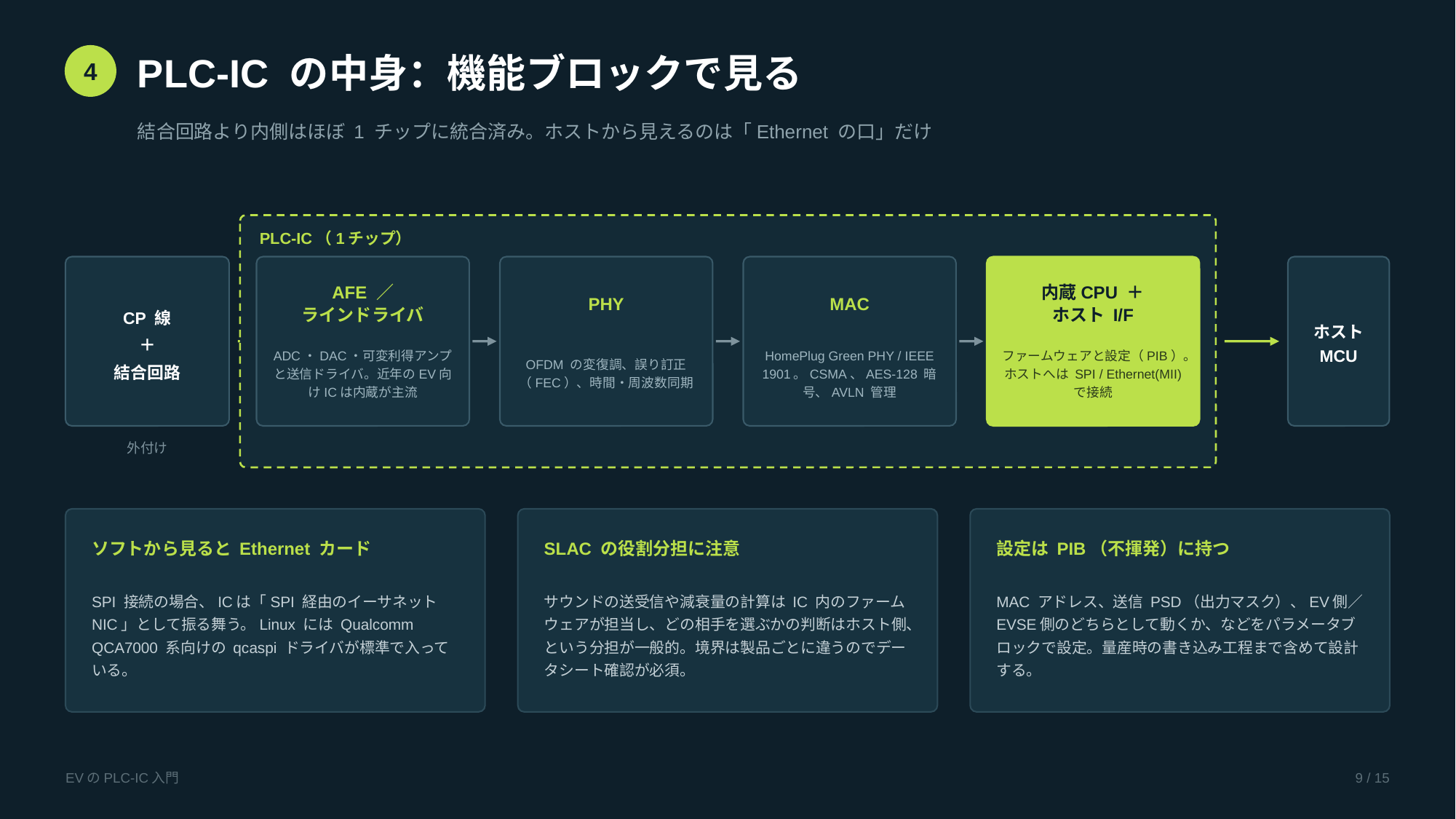

PLC-IC の中身：機能ブロックで見る

4
結合回路より内側はほぼ 1 チップに統合済み。ホストから見えるのは「Ethernet の口」だけ

PLC-IC（1チップ）

CP 線
＋
結合回路

ホスト
MCU
AFE ／
ラインドライバ
PHY
MAC
内蔵CPU ＋
ホスト I/F
ADC・DAC・可変利得アンプと送信ドライバ。近年のEV向けICは内蔵が主流
OFDM の変復調、誤り訂正（FEC）、時間・周波数同期
HomePlug Green PHY / IEEE 1901。CSMA、AES-128 暗号、AVLN 管理
ファームウェアと設定（PIB）。ホストへは SPI / Ethernet(MII) で接続

外付け

ソフトから見ると Ethernet カード
SLAC の役割分担に注意
設定は PIB（不揮発）に持つ
SPI 接続の場合、ICは「SPI 経由のイーサネット NIC」として振る舞う。Linux には Qualcomm QCA7000 系向けの qcaspi ドライバが標準で入っている。
サウンドの送受信や減衰量の計算は IC 内のファームウェアが担当し、どの相手を選ぶかの判断はホスト側、という分担が一般的。境界は製品ごとに違うのでデータシート確認が必須。
MAC アドレス、送信 PSD（出力マスク）、EV側／EVSE側のどちらとして動くか、などをパラメータブロックで設定。量産時の書き込み工程まで含めて設計する。
EVのPLC-IC入門
9 / 15